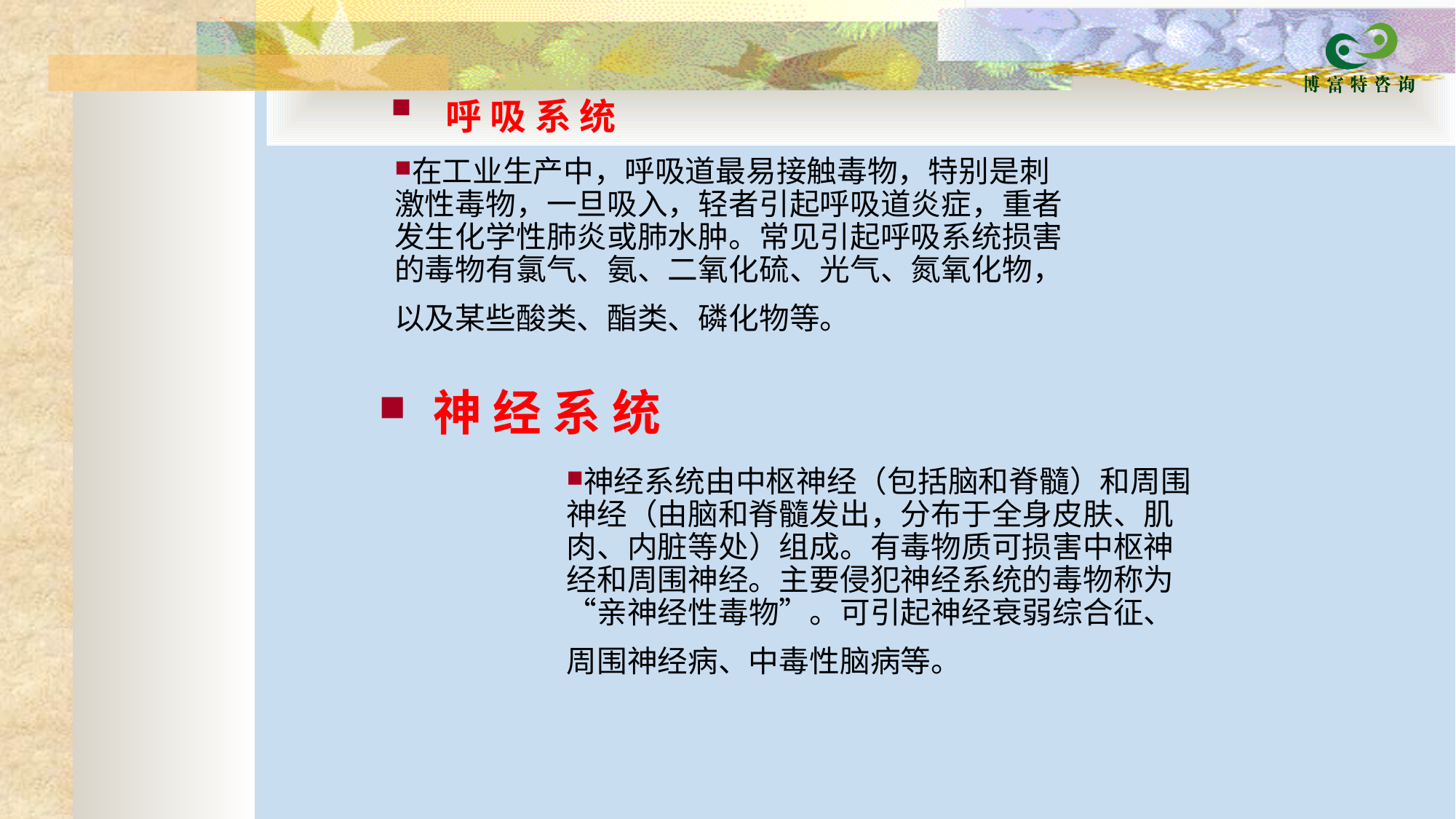

呼 吸 系 统
在工业生产中，呼吸道最易接触毒物，特别是刺激性毒物，一旦吸入，轻者引起呼吸道炎症，重者发生化学性肺炎或肺水肿。常见引起呼吸系统损害的毒物有氯气、氨、二氧化硫、光气、氮氧化物，以及某些酸类、酯类、磷化物等。
神 经 系 统
神经系统由中枢神经（包括脑和脊髓）和周围神经（由脑和脊髓发出，分布于全身皮肤、肌肉、内脏等处）组成。有毒物质可损害中枢神经和周围神经。主要侵犯神经系统的毒物称为“亲神经性毒物”。可引起神经衰弱综合征、周围神经病、中毒性脑病等。